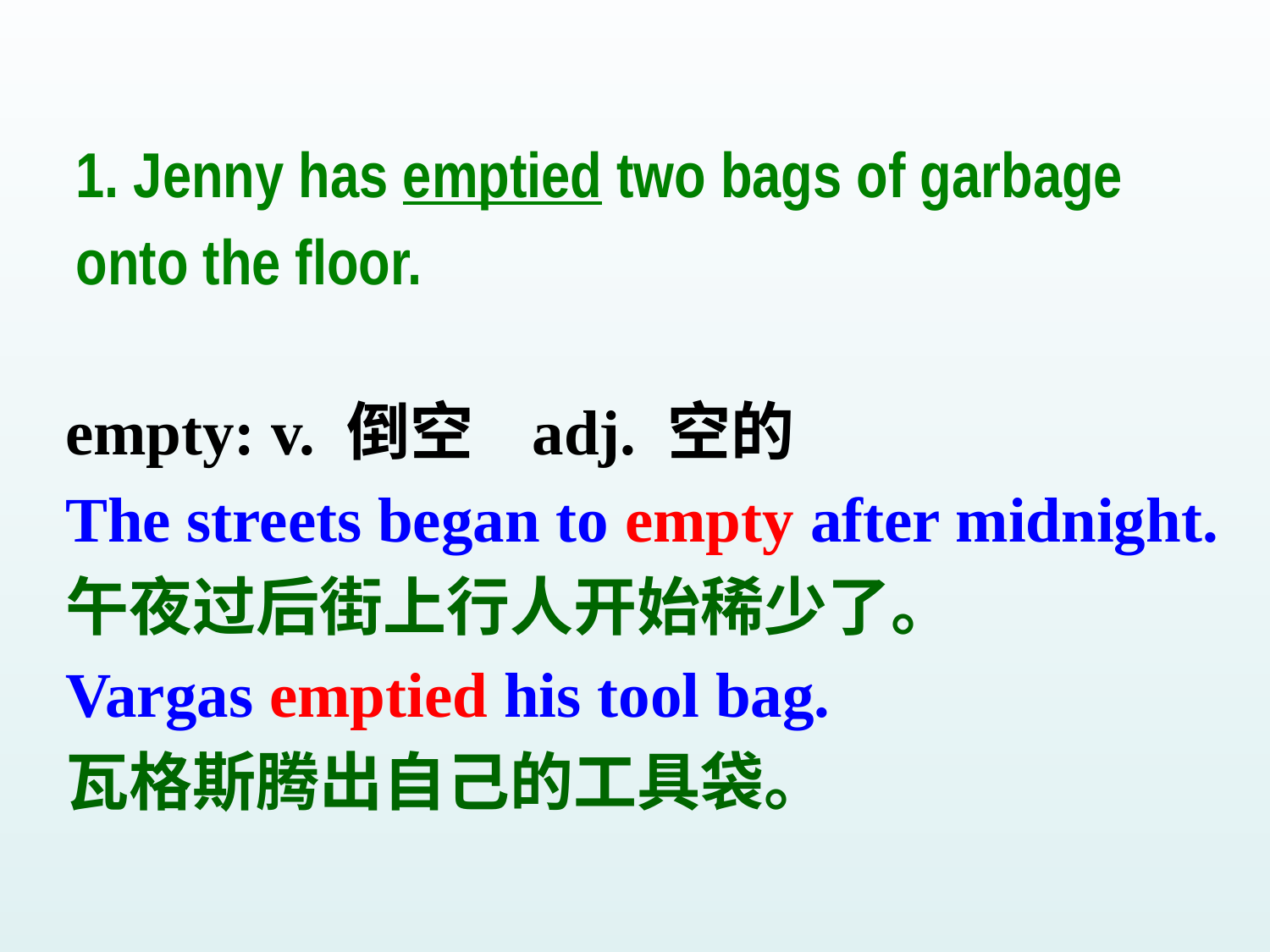

1. Jenny has emptied two bags of garbage onto the floor.
empty: v. 倒空   adj. 空的
The streets began to empty after midnight.
午夜过后街上行人开始稀少了。
Vargas emptied his tool bag.
瓦格斯腾出自己的工具袋。